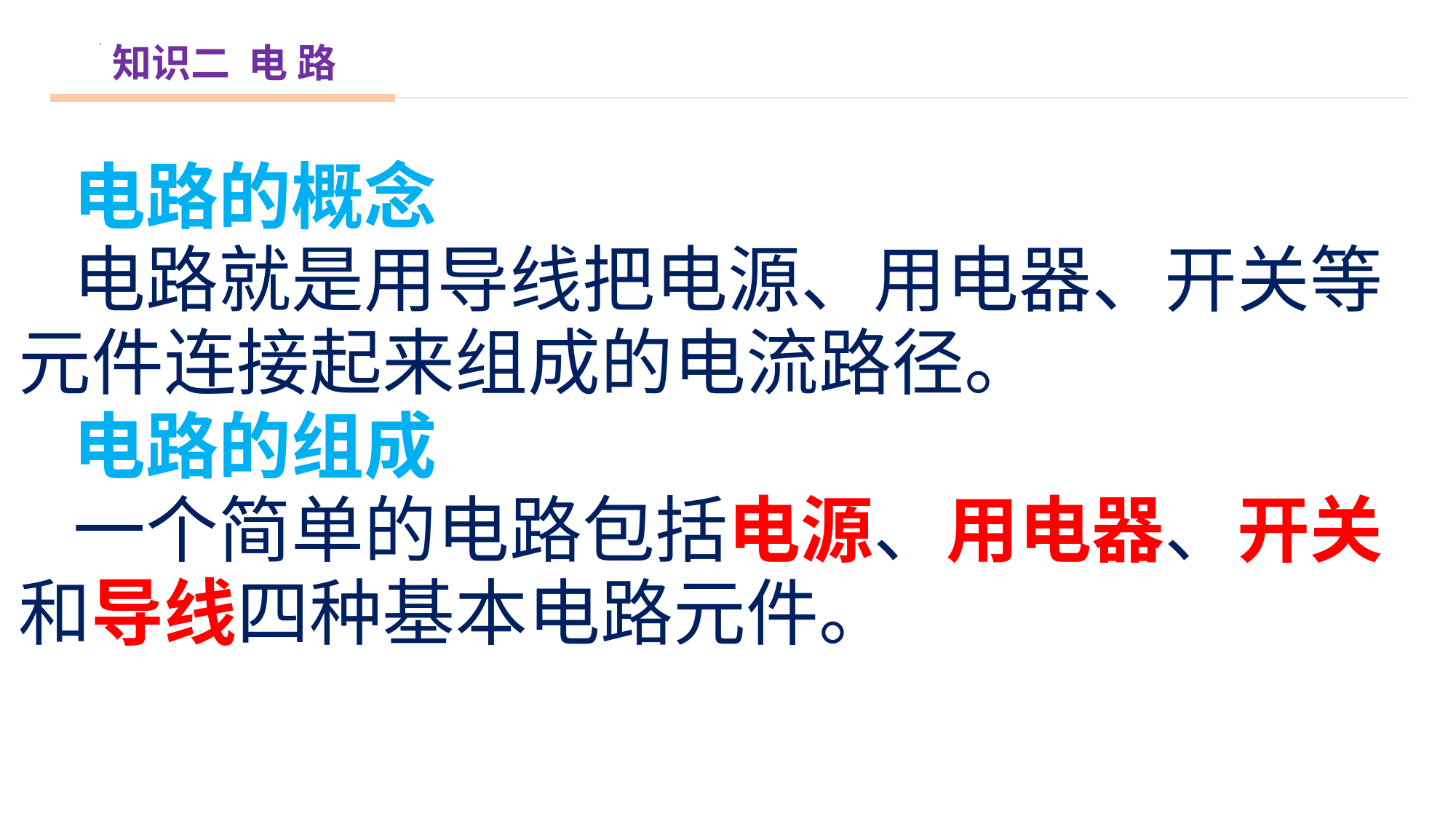

知识二  电 路
电路的概念
电路就是用导线把电源、用电器、开关等元件连接起来组成的电流路径。
电路的组成
一个简单的电路包括电源、用电器、开关和导线四种基本电路元件。